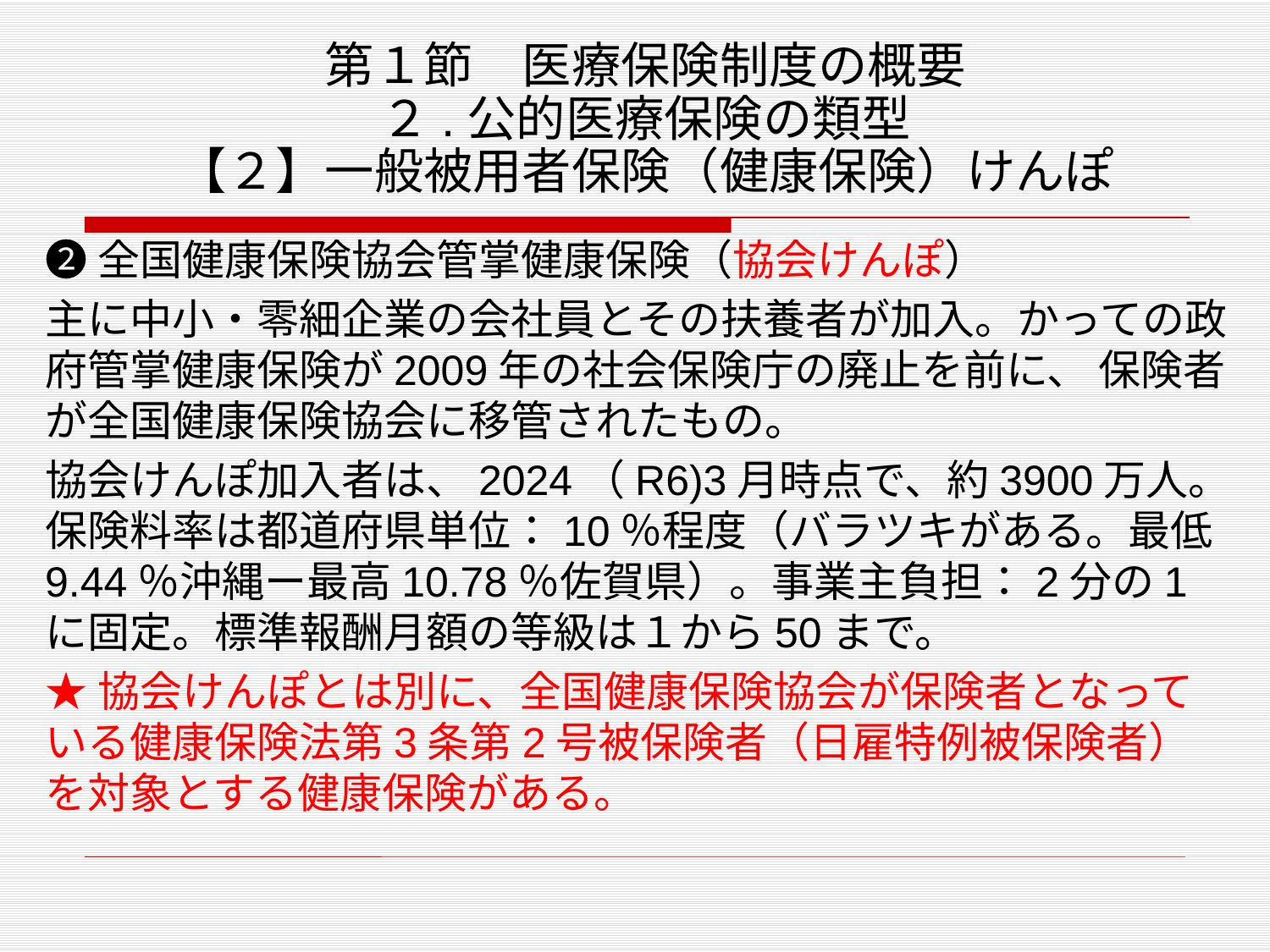

# 第１節　医療保険制度の概要 ２.公的医療保険の類型 【２】一般被用者保険（健康保険）けんぽ
❷全国健康保険協会管掌健康保険（協会けんぽ）
主に中小・零細企業の会社員とその扶養者が加入。かっての政府管掌健康保険が2009年の社会保険庁の廃止を前に、 保険者が全国健康保険協会に移管されたもの。
協会けんぽ加入者は、2024（R6)3月時点で、約3900万人。保険料率は都道府県単位：10％程度（バラツキがある。最低9.44％沖縄ー最高10.78％佐賀県）。事業主負担：2分の1に固定。標準報酬月額の等級は１から50まで。
★協会けんぽとは別に、全国健康保険協会が保険者となっている健康保険法第3条第2号被保険者（日雇特例被保険者）を対象とする健康保険がある。